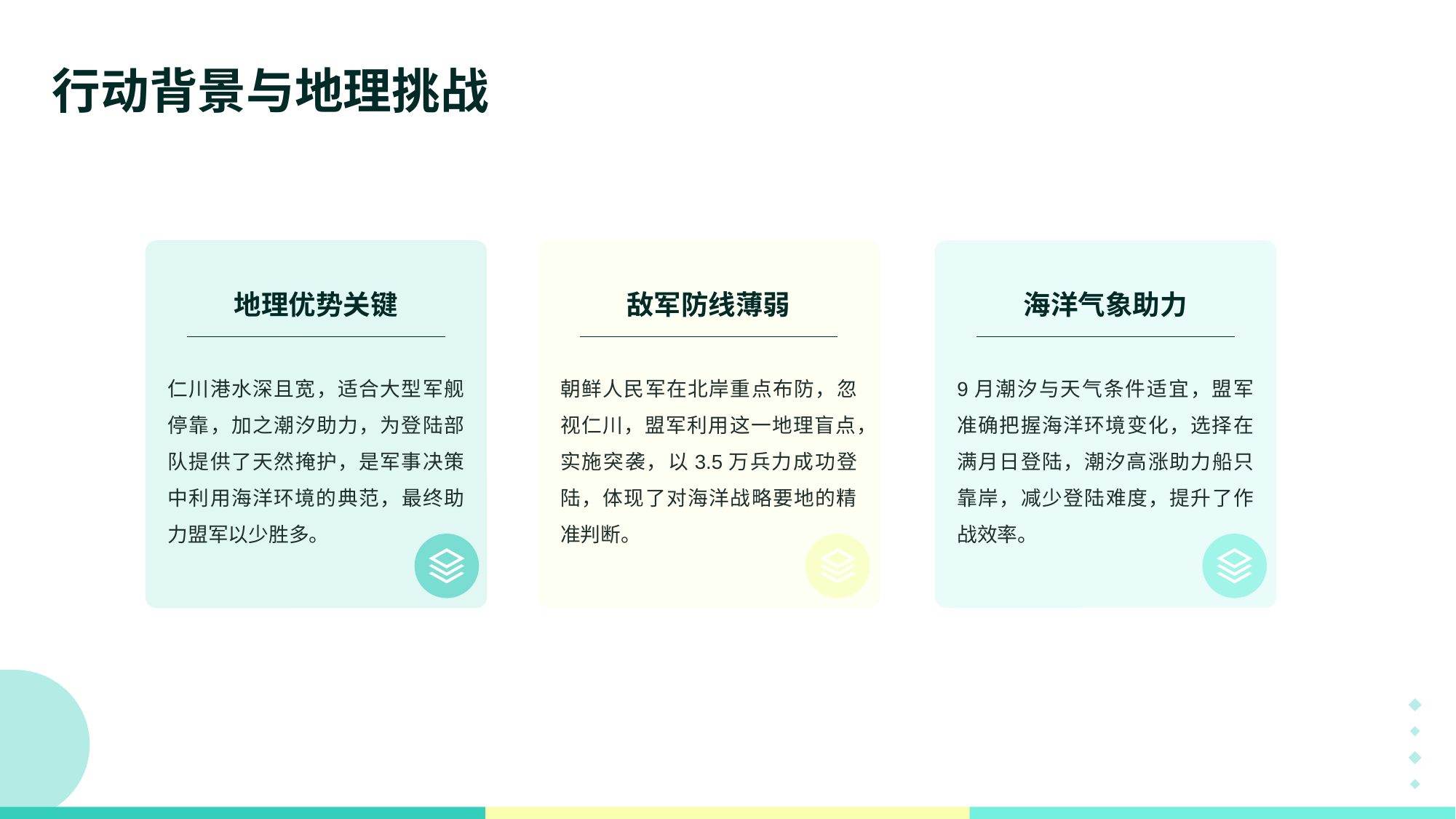

行动背景与地理挑战

地理优势关键
敌军防线薄弱
海洋气象助力
仁川港水深且宽，适合大型军舰停靠，加之潮汐助力，为登陆部队提供了天然掩护，是军事决策中利用海洋环境的典范，最终助力盟军以少胜多。
朝鲜人民军在北岸重点布防，忽视仁川，盟军利用这一地理盲点，实施突袭，以3.5万兵力成功登陆，体现了对海洋战略要地的精准判断。
9月潮汐与天气条件适宜，盟军准确把握海洋环境变化，选择在满月日登陆，潮汐高涨助力船只靠岸，减少登陆难度，提升了作战效率。